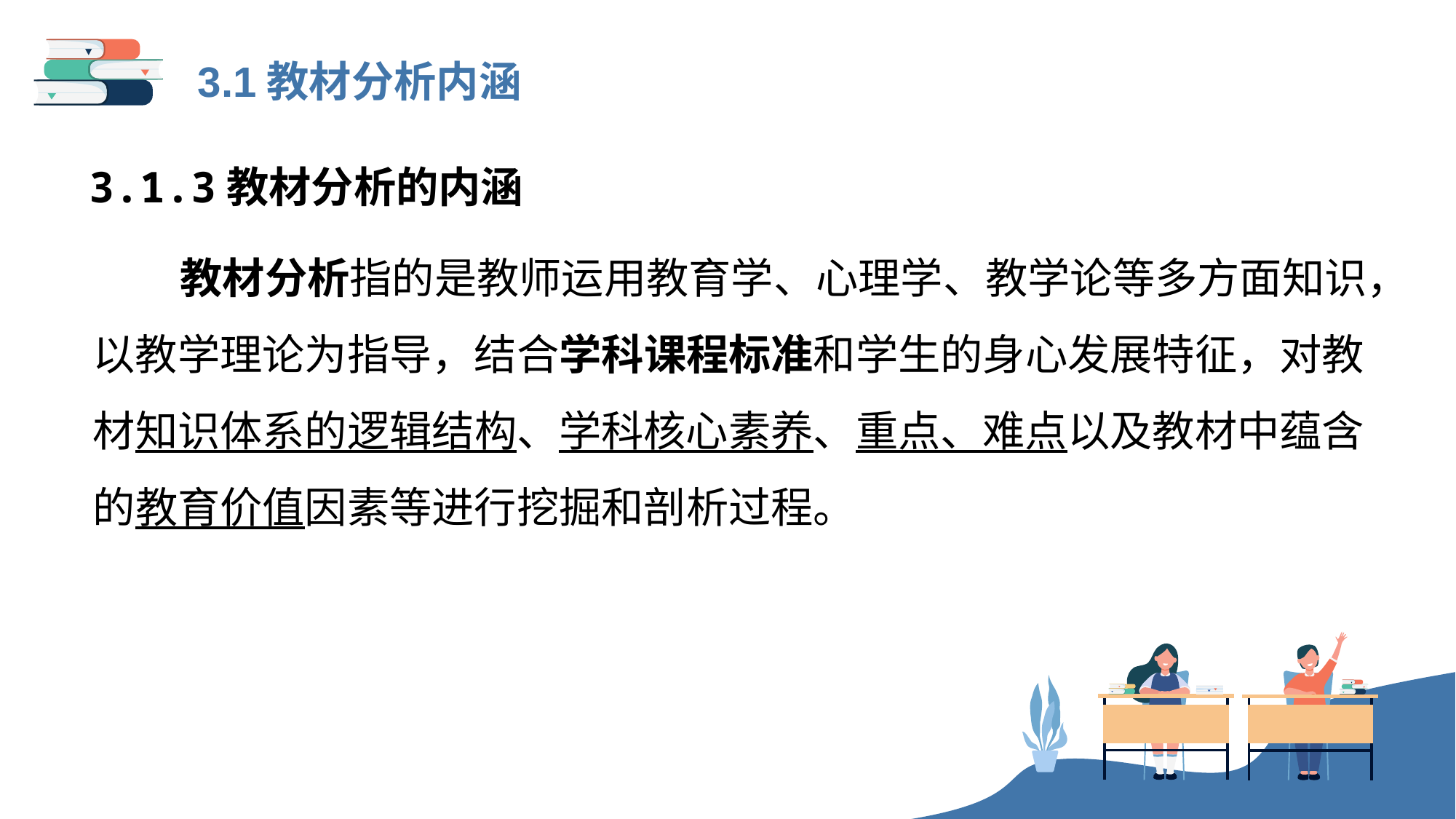

3.1教材分析内涵
3.1.3教材分析的内涵
        教材分析指的是教师运用教育学、心理学、教学论等多方面知识，以教学理论为指导，结合学科课程标准和学生的身心发展特征，对教材知识体系的逻辑结构、学科核心素养、重点、难点以及教材中蕴含的教育价值因素等进行挖掘和剖析过程。